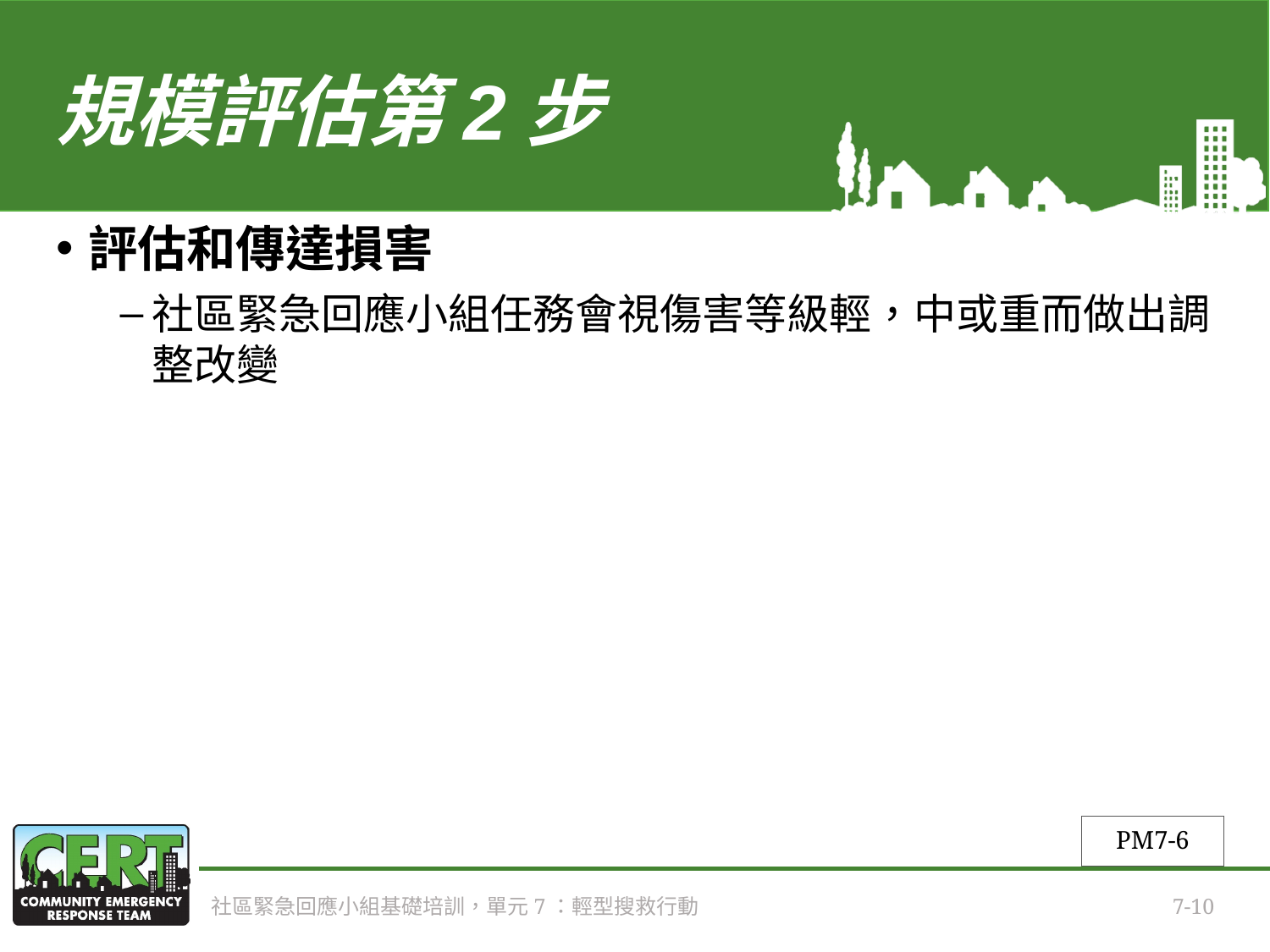

# 規模評估第2步
評估和傳達損害
社區緊急回應小組任務會視傷害等級輕，中或重而做出調整改變
PM7-6
社區緊急回應小組基礎培訓，單元7：輕型搜救行動
7-10